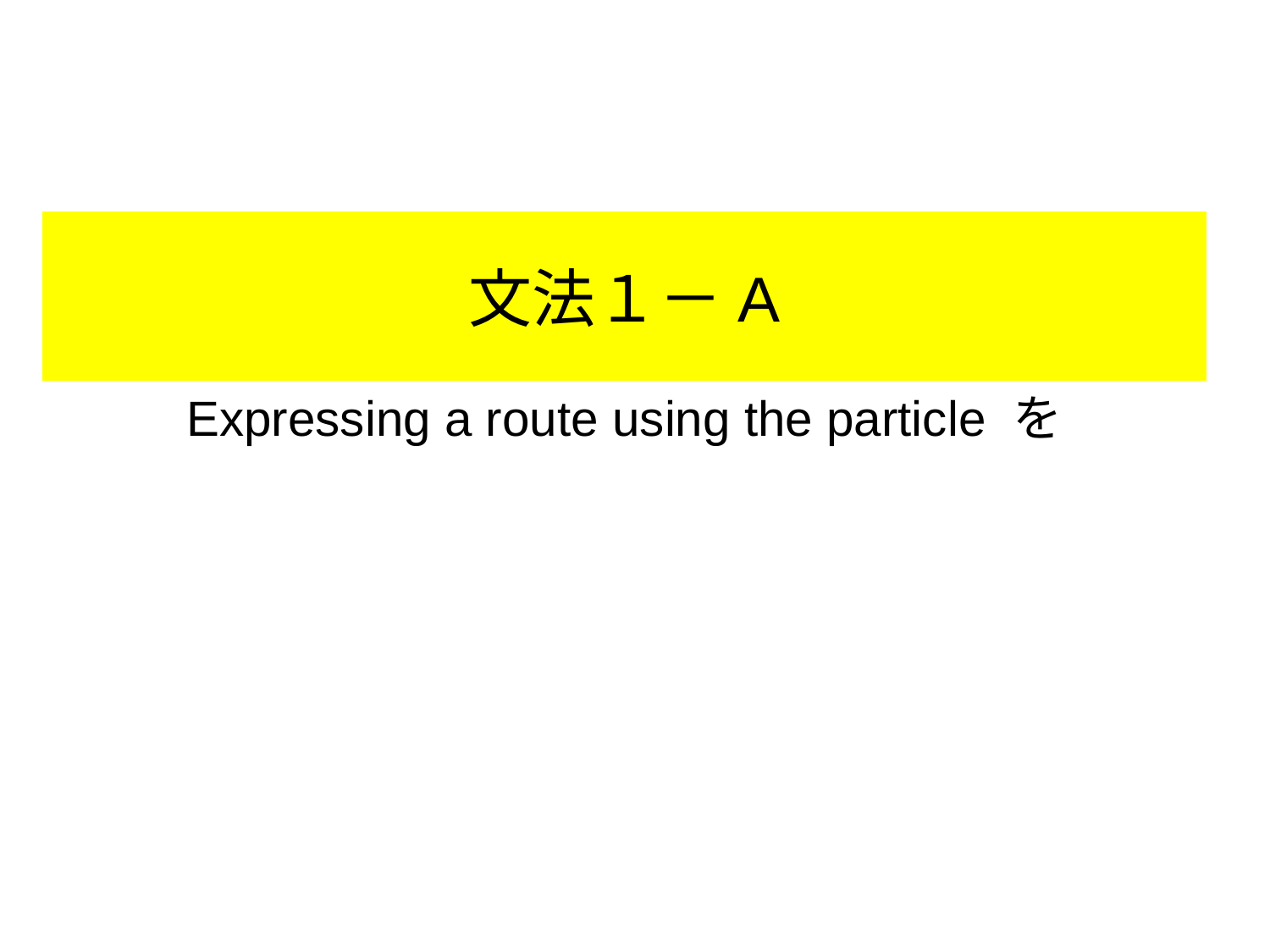

# 文法１－A
Expressing a route using the particle を